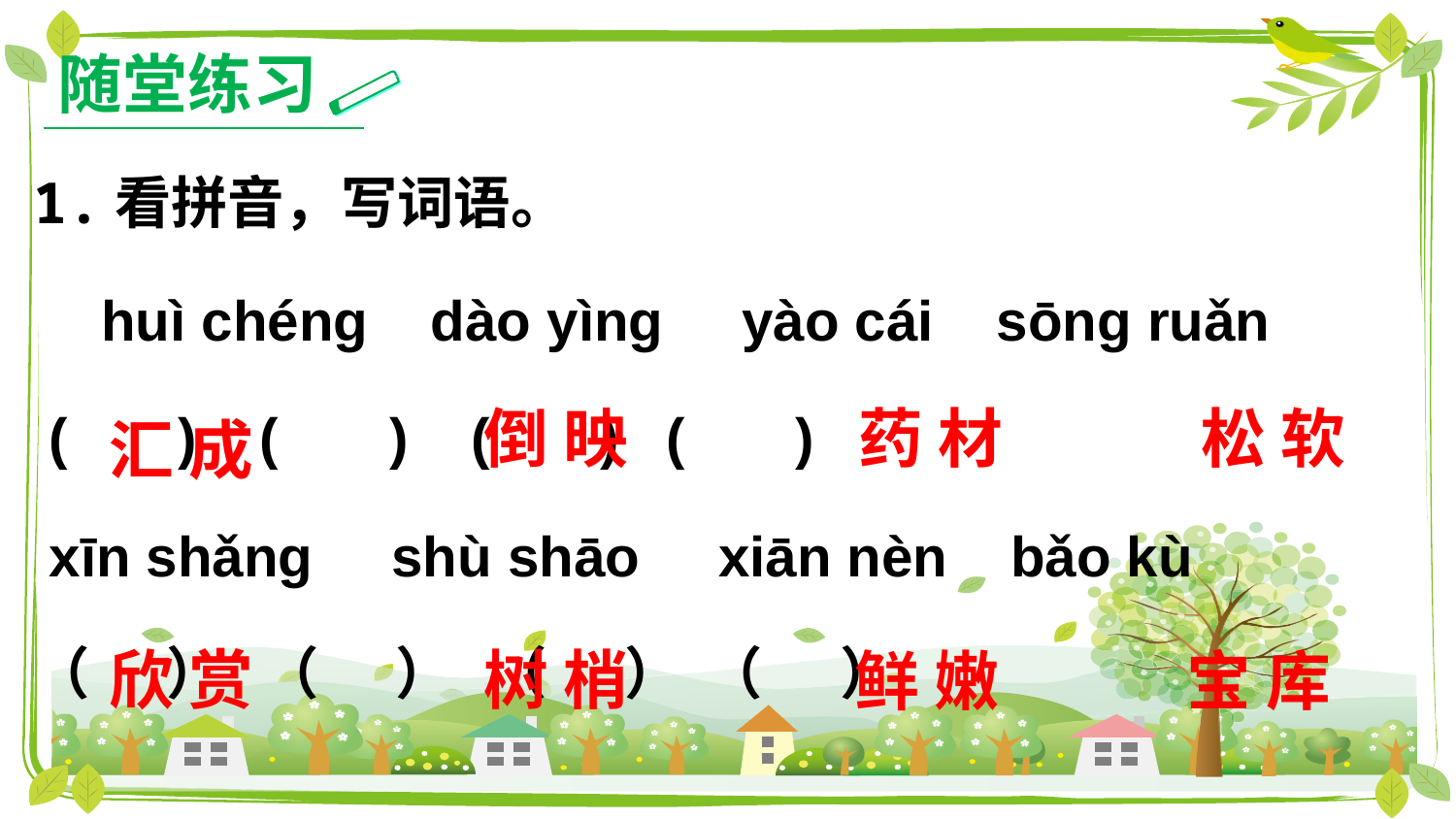

随堂练习

1.看拼音，写词语。
  huì chénɡ    dào yìnɡ     yào cái    sōnɡ ruǎn
 (       )    (       )    (       )   (       )
 xīn shǎnɡ     shù shāo     xiān nèn    bǎo kù
（      ）   （      ）   （      ）  （      ）
倒 映
药 材
松 软
汇 成
欣 赏
树 梢
鲜 嫩
宝 库